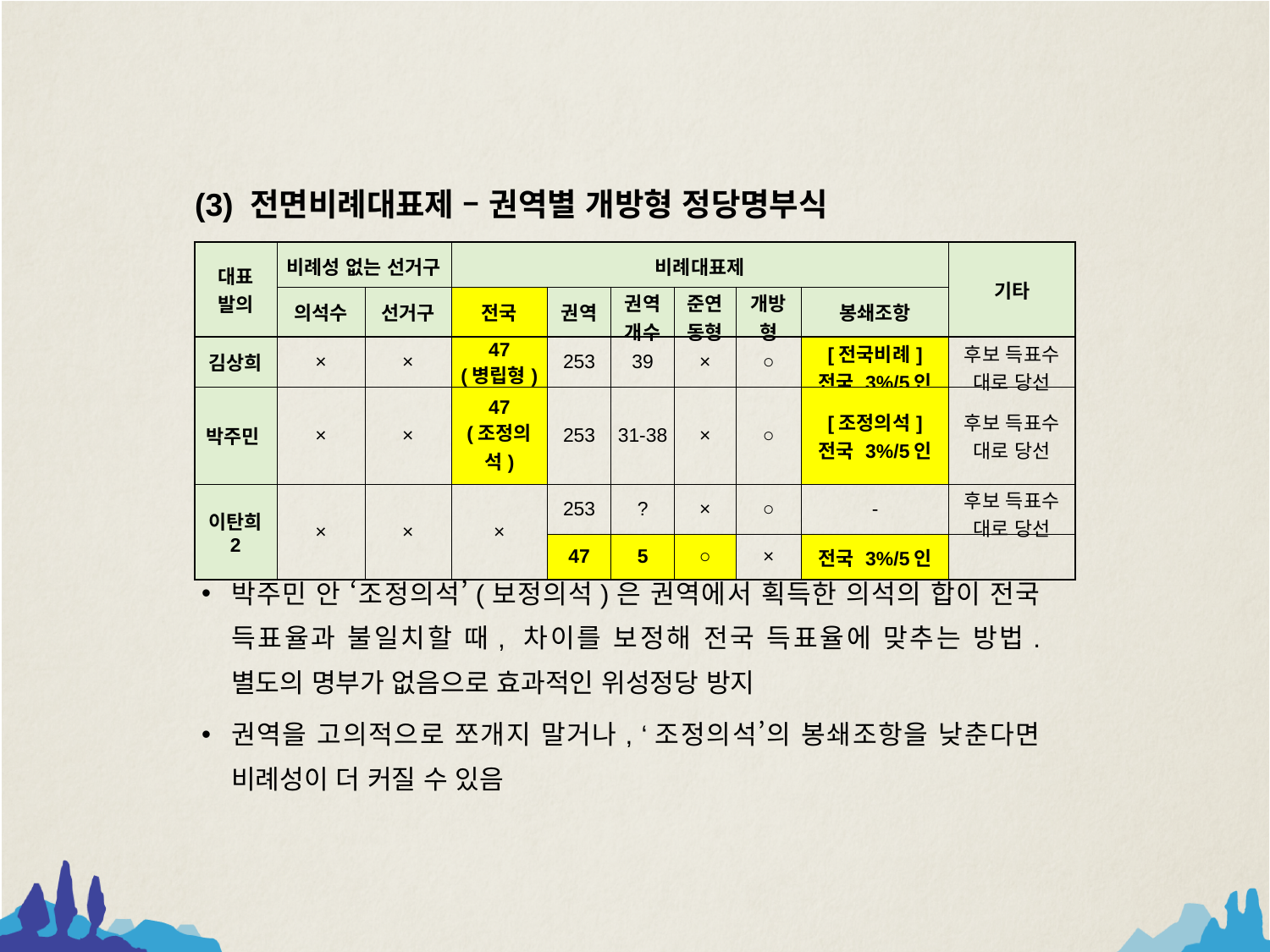

(3) 전면비례대표제 – 권역별 개방형 정당명부식
| 대표 발의 | 비례성 없는 선거구 |  | 비례대표제 |  |  |  |  |  | 기타 |
| --- | --- | --- | --- | --- | --- | --- | --- | --- | --- |
|  | 의석수 | 선거구 | 전국 | 권역 | 권역 개수 | 준연동형 | 개방형 | 봉쇄조항 |  |
| 김상희 | × | × | 47 (병립형) | 253 | 39 | × | ○ | [전국비례] 전국 3%/5인 | 후보 득표수 대로 당선 |
| 박주민 | × | × | 47 (조정의석) | 253 | 31-38 | × | ○ | [조정의석] 전국 3%/5인 | 후보 득표수 대로 당선 |
| 이탄희 2 | × | × | × | 253 | ? | × | ○ | - | 후보 득표수 대로 당선 |
|  |  |  |  | 47 | 5 | ○ | × | 전국 3%/5인 |  |

박주민 안 ‘조정의석’(보정의석)은 권역에서 획득한 의석의 합이 전국 득표율과 불일치할 때, 차이를 보정해 전국 득표율에 맞추는 방법. 별도의 명부가 없음으로 효과적인 위성정당 방지
권역을 고의적으로 쪼개지 말거나, ‘조정의석’의 봉쇄조항을 낮춘다면 비례성이 더 커질 수 있음